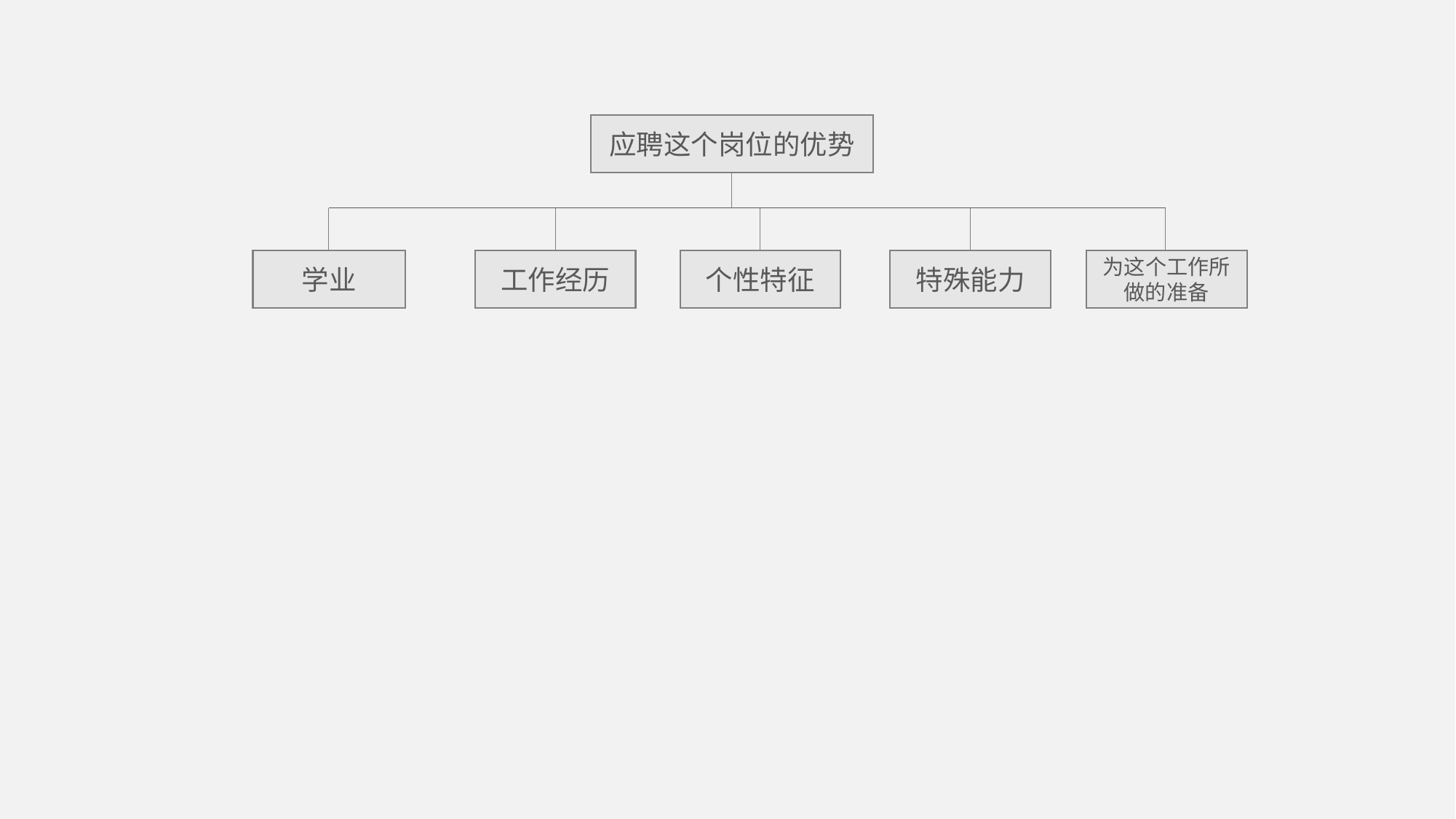

应聘这个岗位的优势
工作经历
个性特征
特殊能力
为这个工作所做的准备
学业